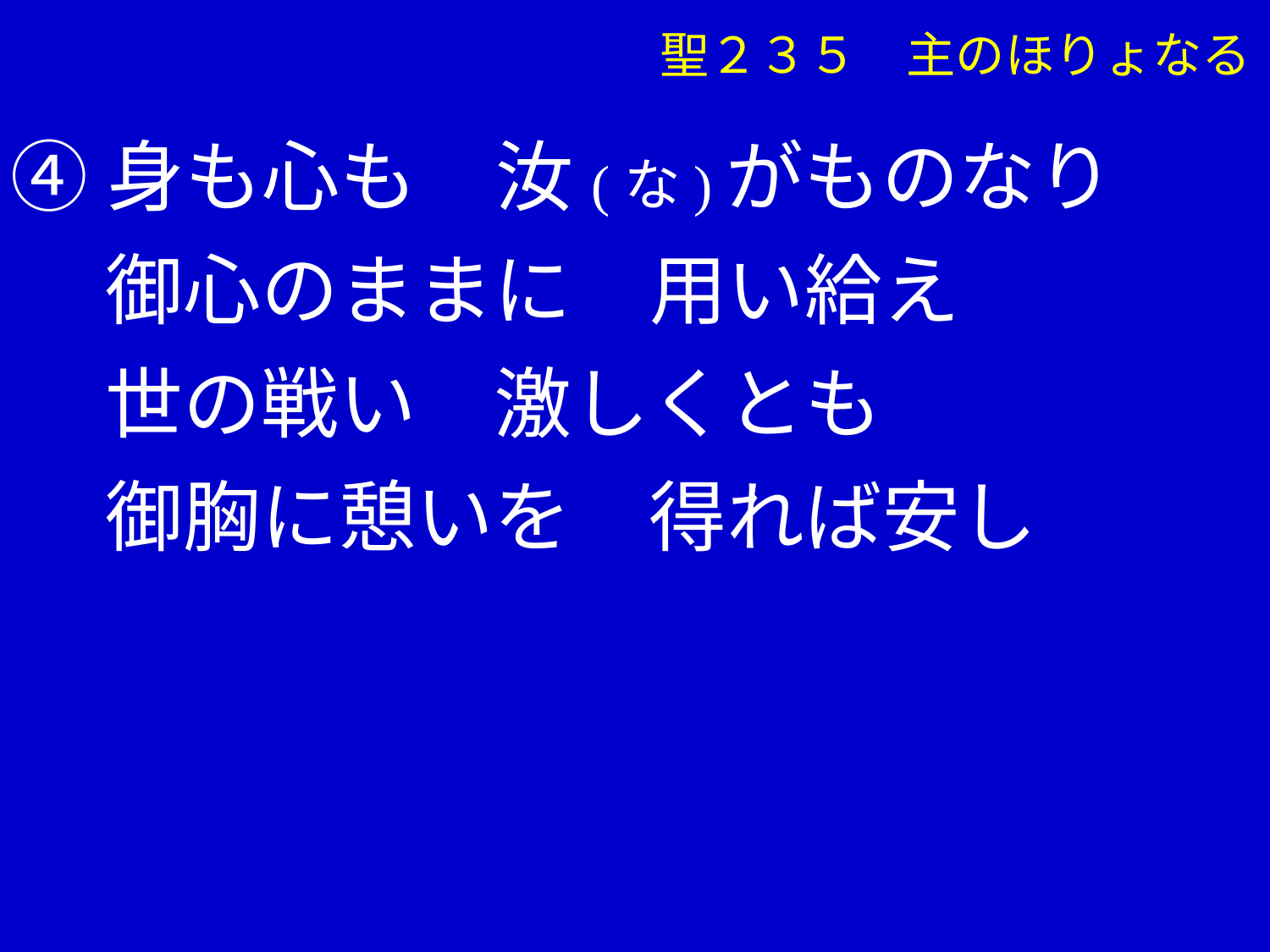

聖２３５　主のほりょなる
④身も心も　汝(な)がものなり
　 御心のままに　用い給え
　 世の戦い　激しくとも
　 御胸に憩いを　得れば安し